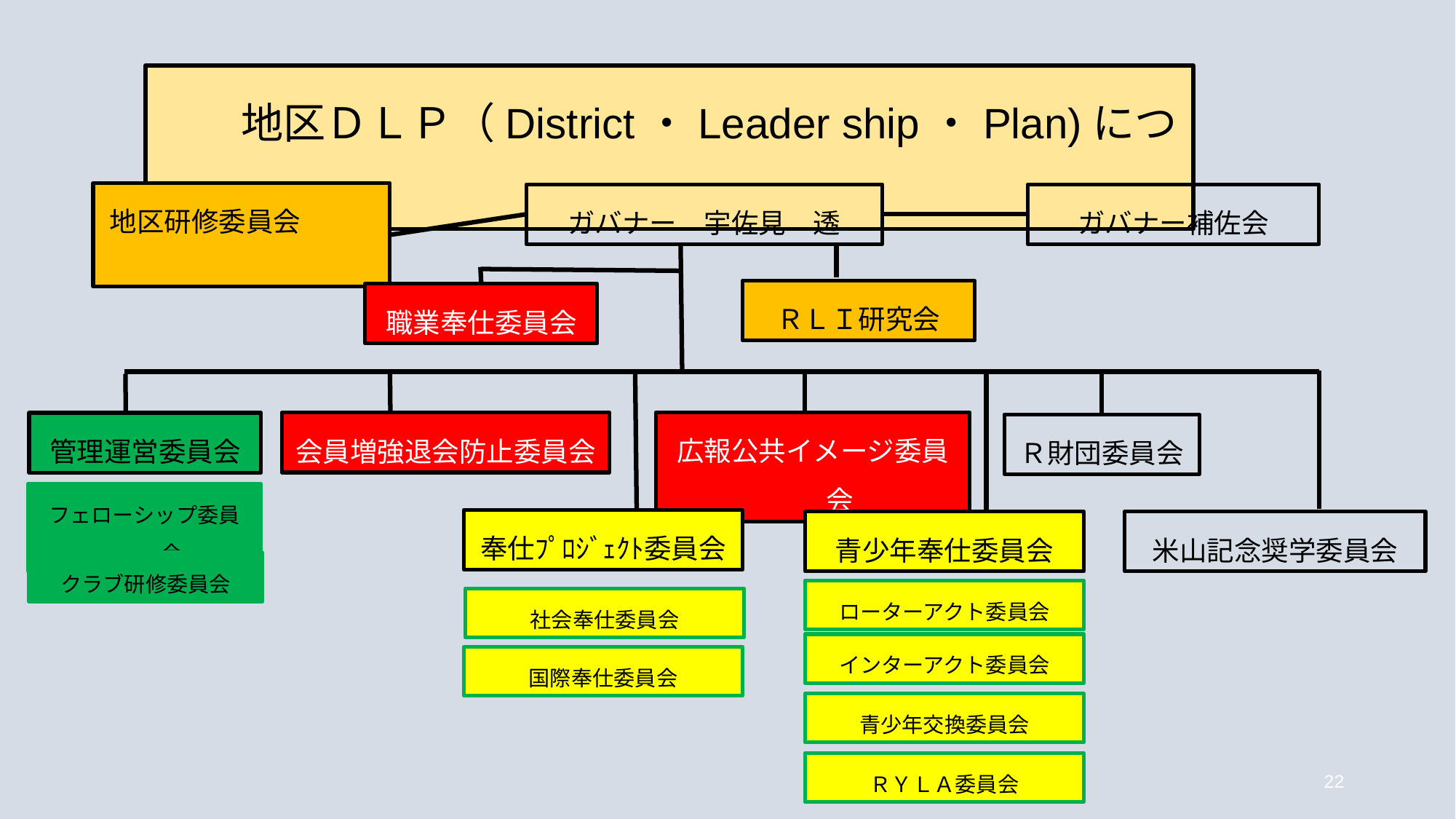

地区ＤＬＰ（District・Leader ship・Plan)について
地区研修委員会
ガバナー　宇佐見　透
ガバナー補佐会
ＲＬＩ研究会
職業奉仕委員会
広報公共イメージ委員会
会員増強退会防止委員会
管理運営委員会
Ｒ財団委員会
フェローシップ委員会
奉仕ﾌﾟﾛｼﾞｪｸﾄ委員会
青少年奉仕委員会
米山記念奨学委員会
クラブ研修委員会
ローターアクト委員会
社会奉仕委員会
インターアクト委員会
国際奉仕委員会
青少年交換委員会
ＲＹＬＡ委員会
22